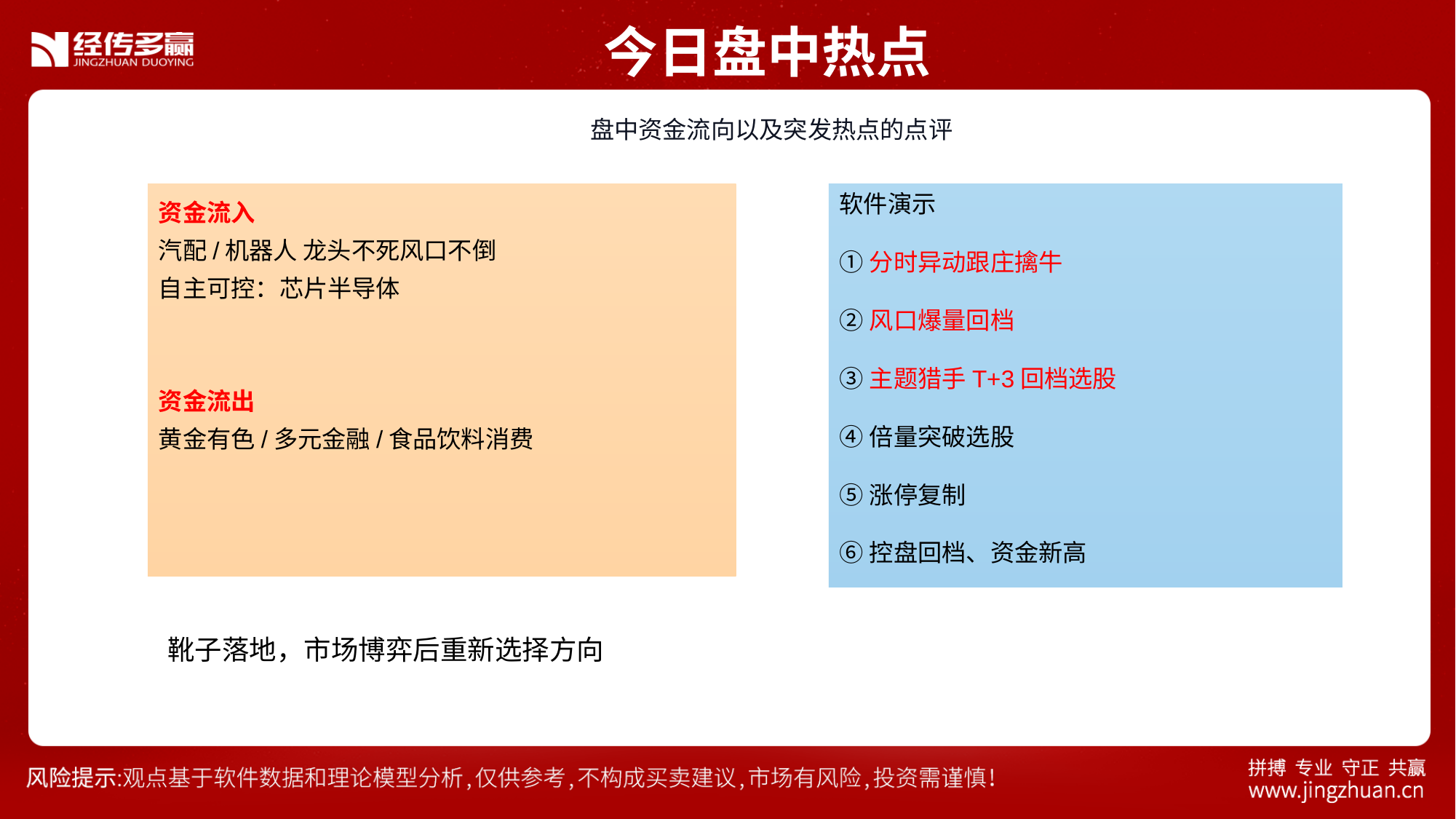

今日盘中热点
          盘中资金流向以及突发热点的点评

资金流入
汽配/机器人 龙头不死风口不倒
自主可控：芯片半导体

资金流出
黄金有色/多元金融/食品饮料消费
软件演示

①分时异动跟庄擒牛

②风口爆量回档

③主题猎手T+3回档选股

④倍量突破选股

⑤涨停复制

⑥控盘回档、资金新高

靴子落地，市场博弈后重新选择方向